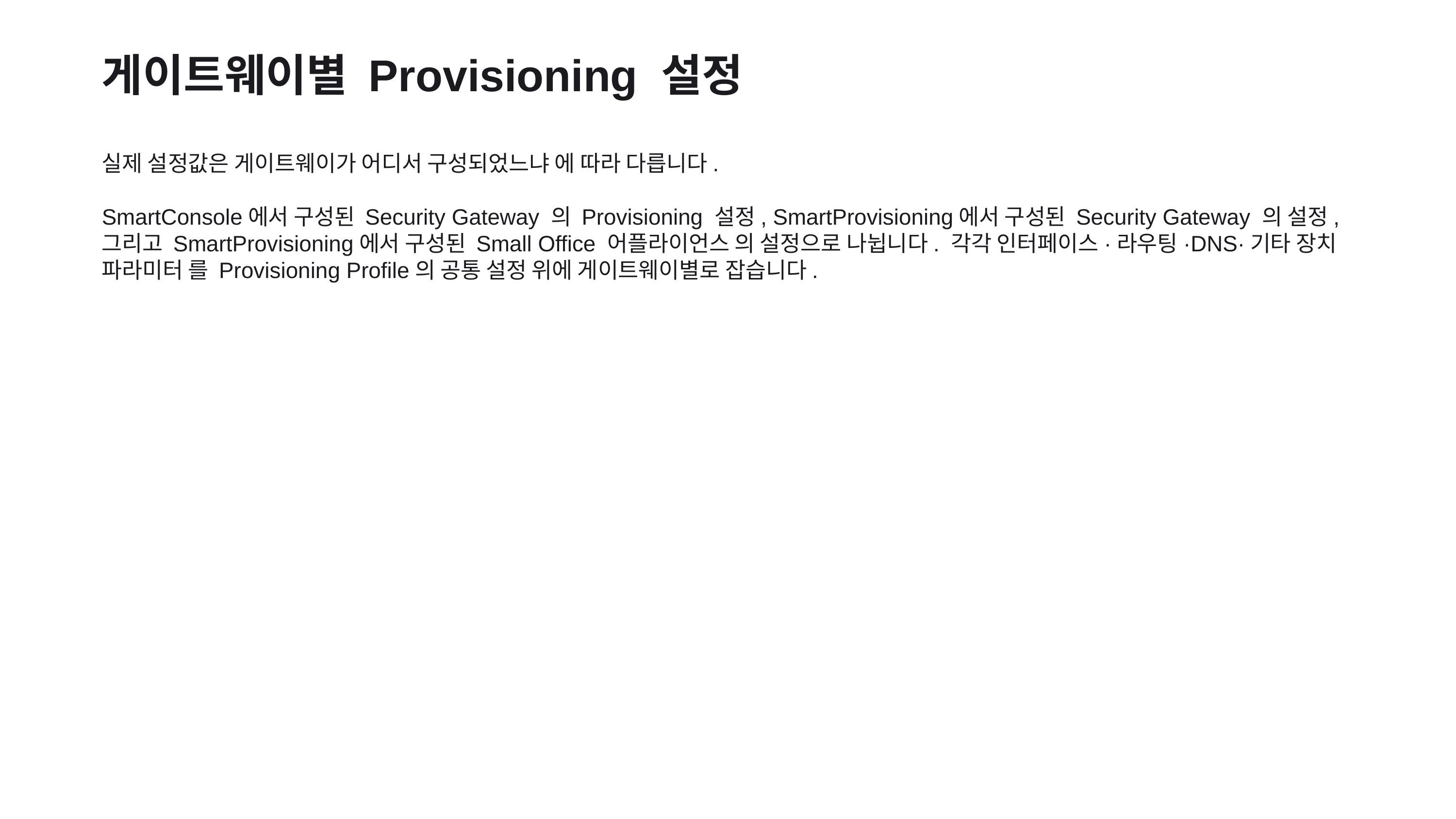

게이트웨이별 Provisioning 설정
실제 설정값은 게이트웨이가 어디서 구성되었느냐 에 따라 다릅니다.

SmartConsole에서 구성된 Security Gateway 의 Provisioning 설정, SmartProvisioning에서 구성된 Security Gateway 의 설정, 그리고 SmartProvisioning에서 구성된 Small Office 어플라이언스 의 설정으로 나뉩니다. 각각 인터페이스·라우팅·DNS·기타 장치 파라미터 를 Provisioning Profile의 공통 설정 위에 게이트웨이별로 잡습니다.